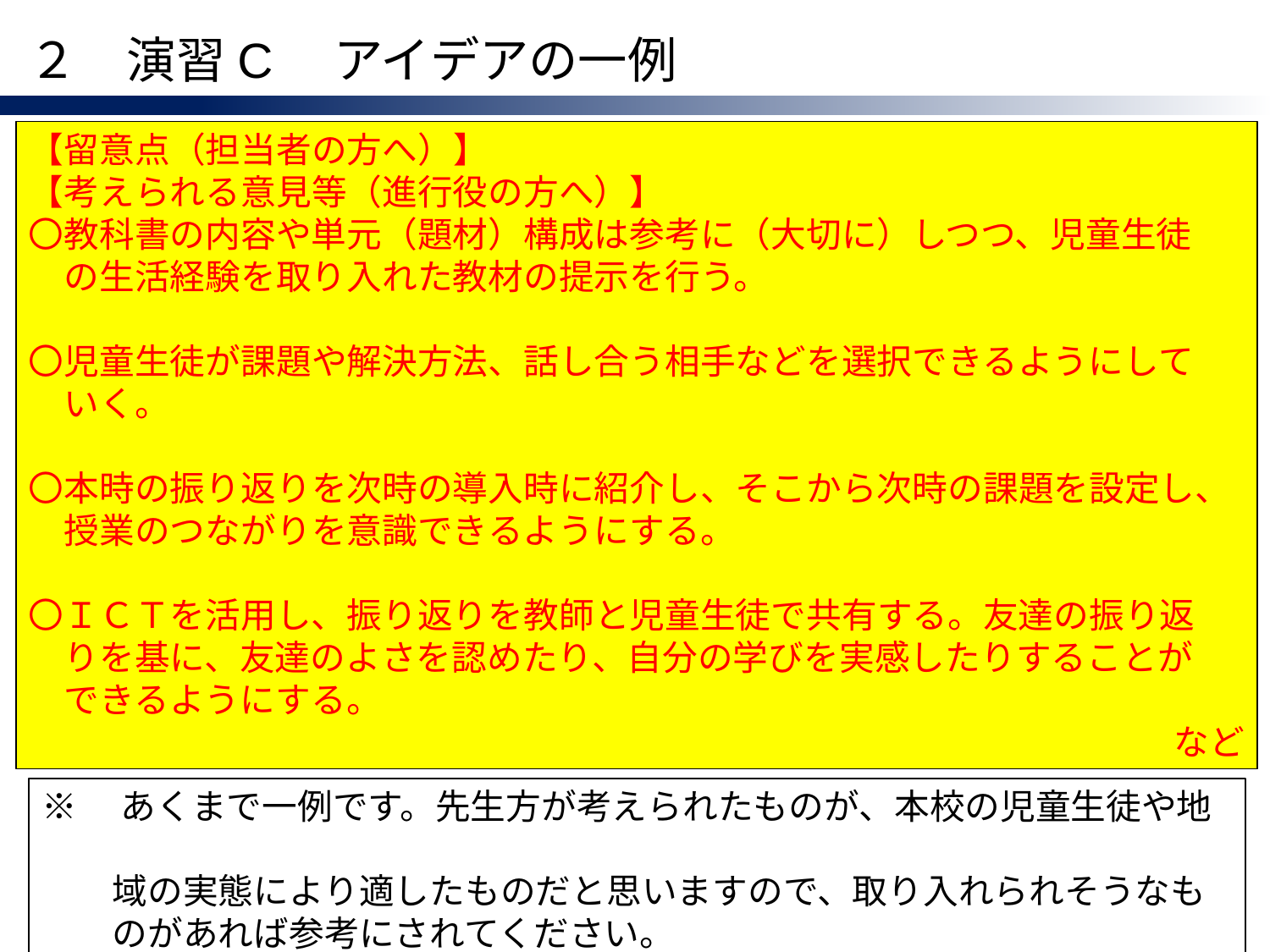

２　演習C　アイデアの一例

【留意点（担当者の方へ）】
【考えられる意見等（進行役の方へ）】
〇教科書の内容や単元（題材）構成は参考に（大切に）しつつ、児童生徒
　の生活経験を取り入れた教材の提示を行う。

〇児童生徒が課題や解決方法、話し合う相手などを選択できるようにして
　いく。

〇本時の振り返りを次時の導入時に紹介し、そこから次時の課題を設定し、
　授業のつながりを意識できるようにする。

〇ＩＣＴを活用し、振り返りを教師と児童生徒で共有する。友達の振り返
　りを基に、友達のよさを認めたり、自分の学びを実感したりすることが
　できるようにする。
など
※　あくまで一例です。先生方が考えられたものが、本校の児童生徒や地
　　域の実態により適したものだと思いますので、取り入れられそうなも
　　のがあれば参考にされてください。